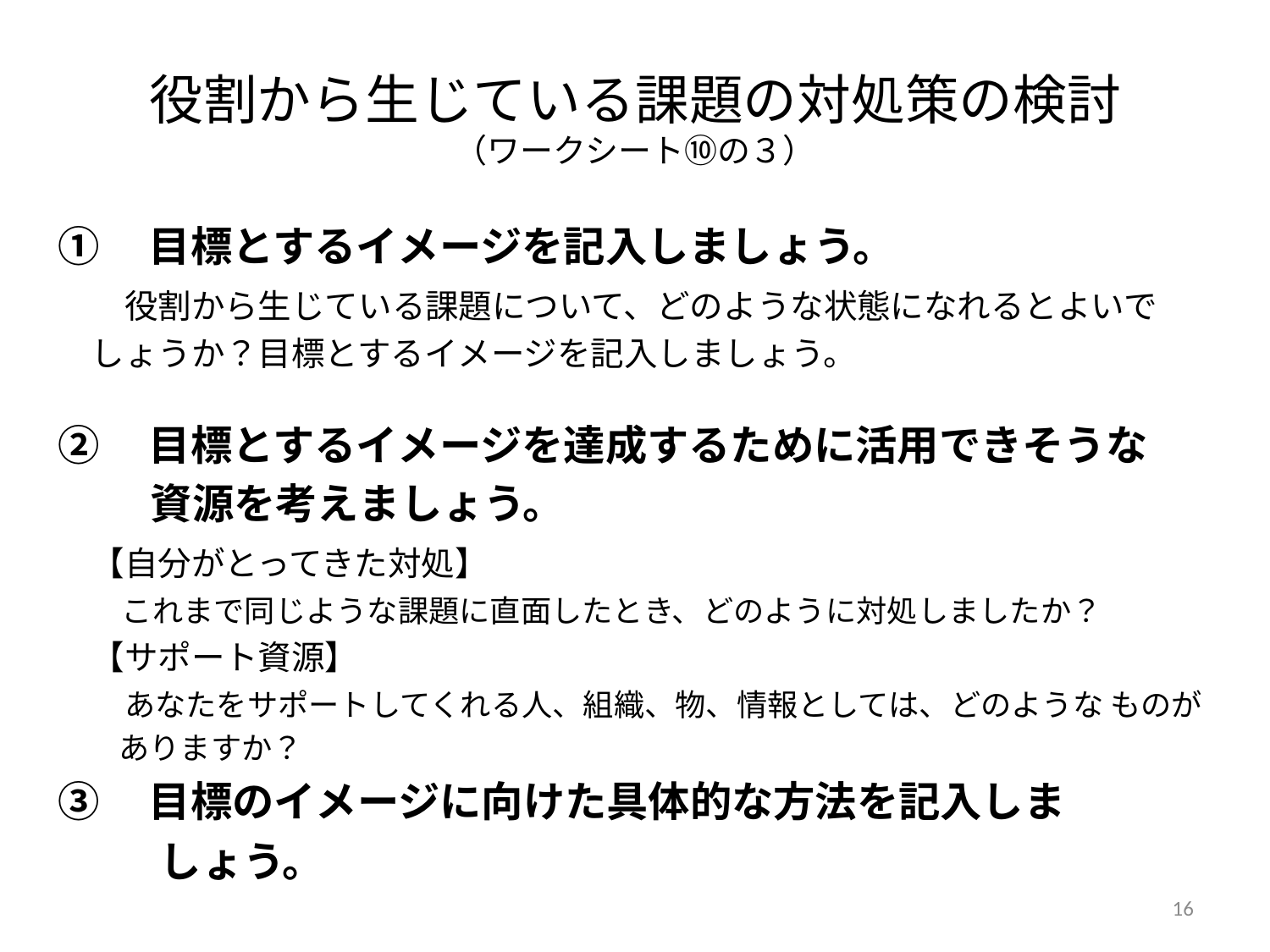

# 役割から生じている課題の対処策の検討 （ワークシート⑩の３）
①　目標とするイメージを記入しましょう。
　　役割から生じている課題について、どのような状態になれるとよいで
　しょうか？目標とするイメージを記入しましょう。

②　目標とするイメージを達成するために活用できそうな
　　 資源を考えましょう。
　【自分がとってきた対処】
　　これまで同じような課題に直面したとき、どのように対処しましたか？
　【サポート資源】
　　あなたをサポートしてくれる人、組織、物、情報としては、どのような ものが
　　ありますか？
③　目標のイメージに向けた具体的な方法を記入しま
　　  しょう。
16